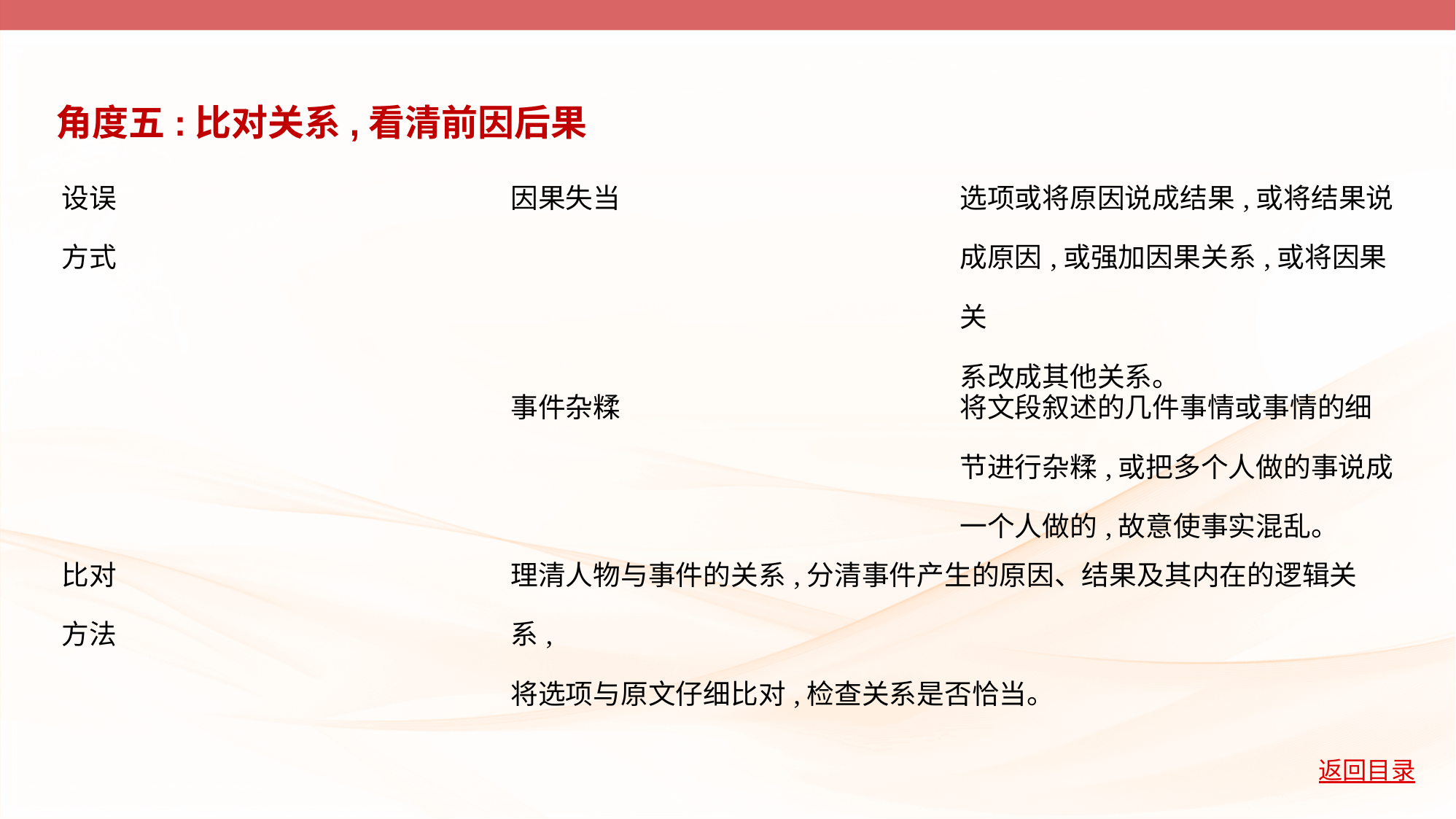

角度五:比对关系,看清前因后果
| 设误 方式 | 因果失当 | 选项或将原因说成结果,或将结果说 成原因,或强加因果关系,或将因果关 系改成其他关系。 |
| --- | --- | --- |
|  | 事件杂糅 | 将文段叙述的几件事情或事情的细 节进行杂糅,或把多个人做的事说成 一个人做的,故意使事实混乱。 |
| 比对 方法 | 理清人物与事件的关系,分清事件产生的原因、结果及其内在的逻辑关系, 将选项与原文仔细比对,检查关系是否恰当。 |  |